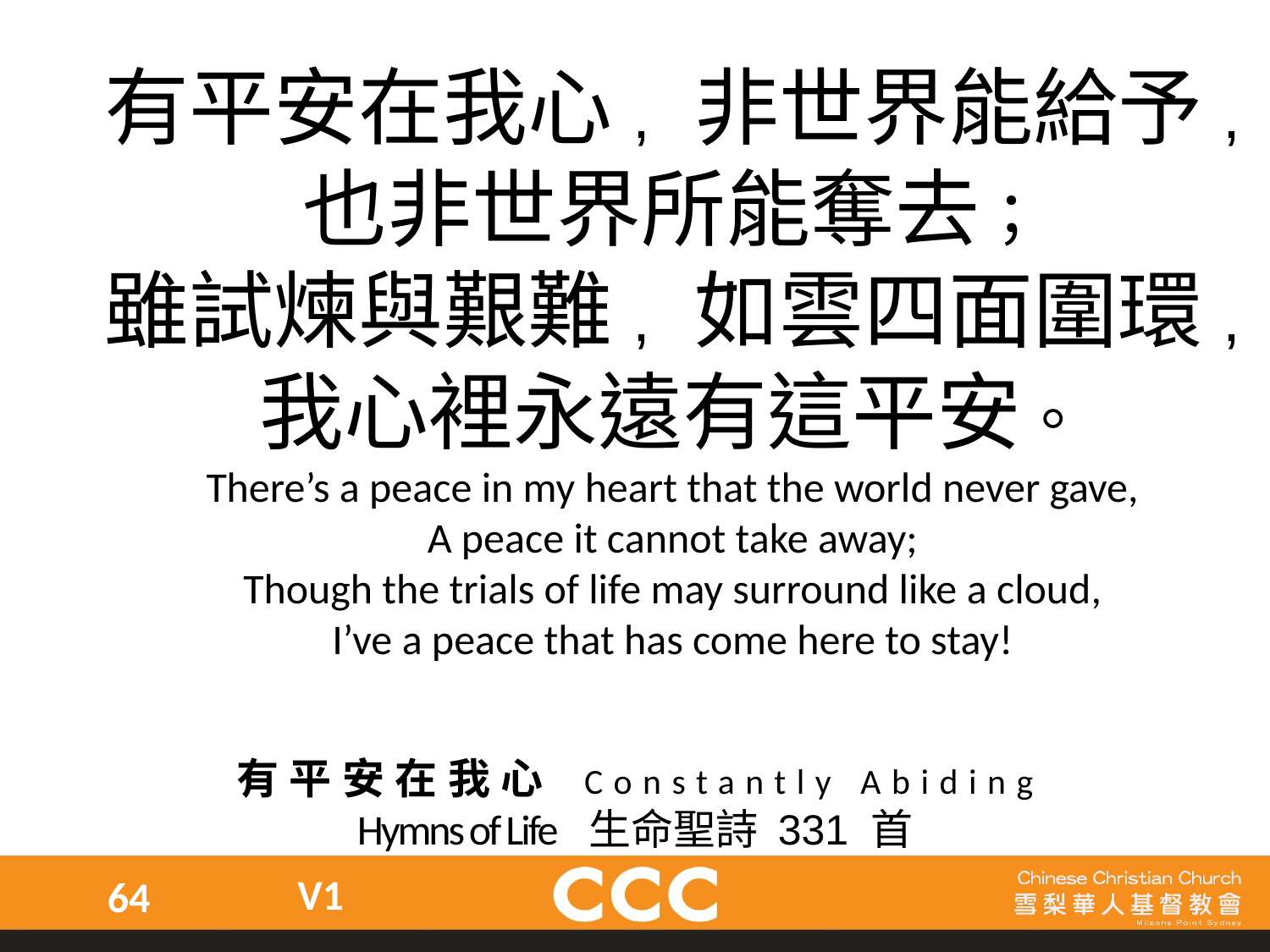

有平安在我心, 非世界能給予,
也非世界所能奪去；
雖試煉與艱難, 如雲四面圍環,
我心裡永遠有這平安。
There’s a peace in my heart that the world never gave,
A peace it cannot take away;
Though the trials of life may surround like a cloud,
I’ve a peace that has come here to stay!
有平安在我心 Constantly Abiding
Hymns of Life   生命聖詩 331 首
V1
64